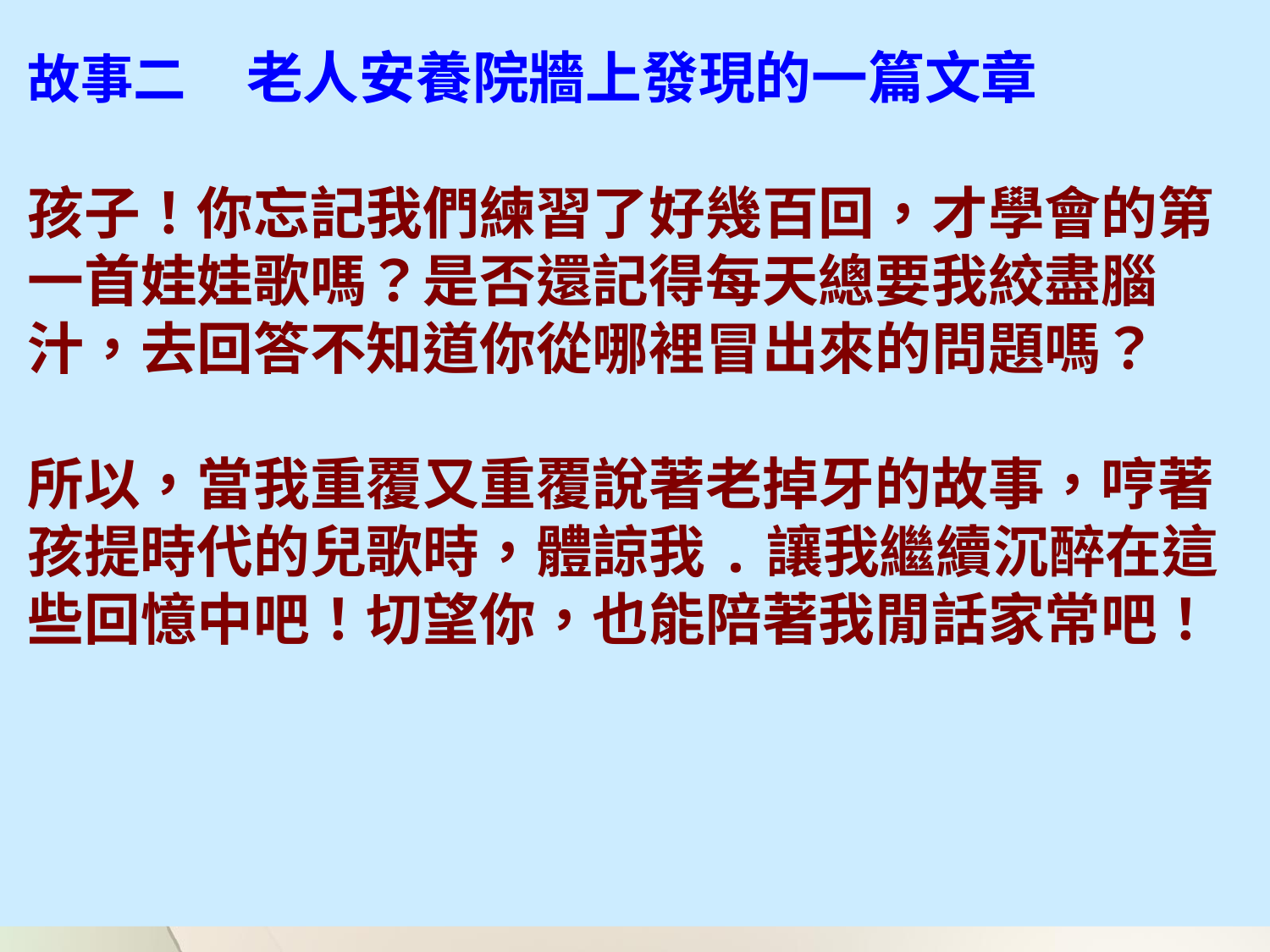

故事二     老人安養院牆上發現的一篇文章

孩子！你忘記我們練習了好幾百回，才學會的第一首娃娃歌嗎？是否還記得每天總要我絞盡腦汁，去回答不知道你從哪裡冒出來的問題嗎？

所以，當我重覆又重覆說著老掉牙的故事，哼著孩提時代的兒歌時，體諒我.讓我繼續沉醉在這些回憶中吧！切望你，也能陪著我閒話家常吧！